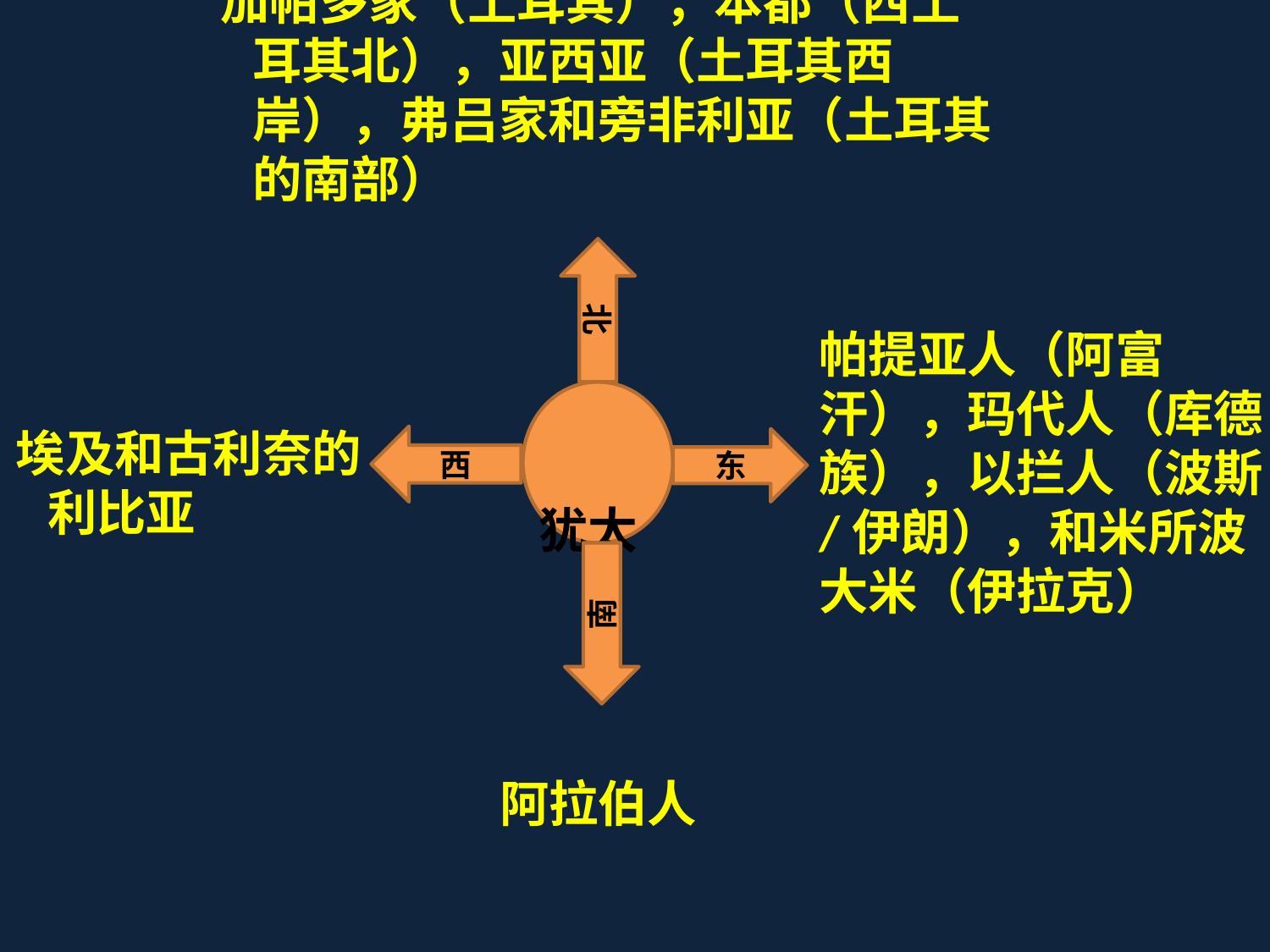

加帕多家（土耳其），本都（西土耳其北），亚西亚（土耳其西岸），弗吕家和旁非利亚（土耳其的南部）
北
# 犹太
埃及和古利奈的利比亚

帕提亚人（阿富汗），玛代人（库德族），以拦人（波斯/伊朗），和米所波大米（伊拉克）
西
东
南
阿拉伯人